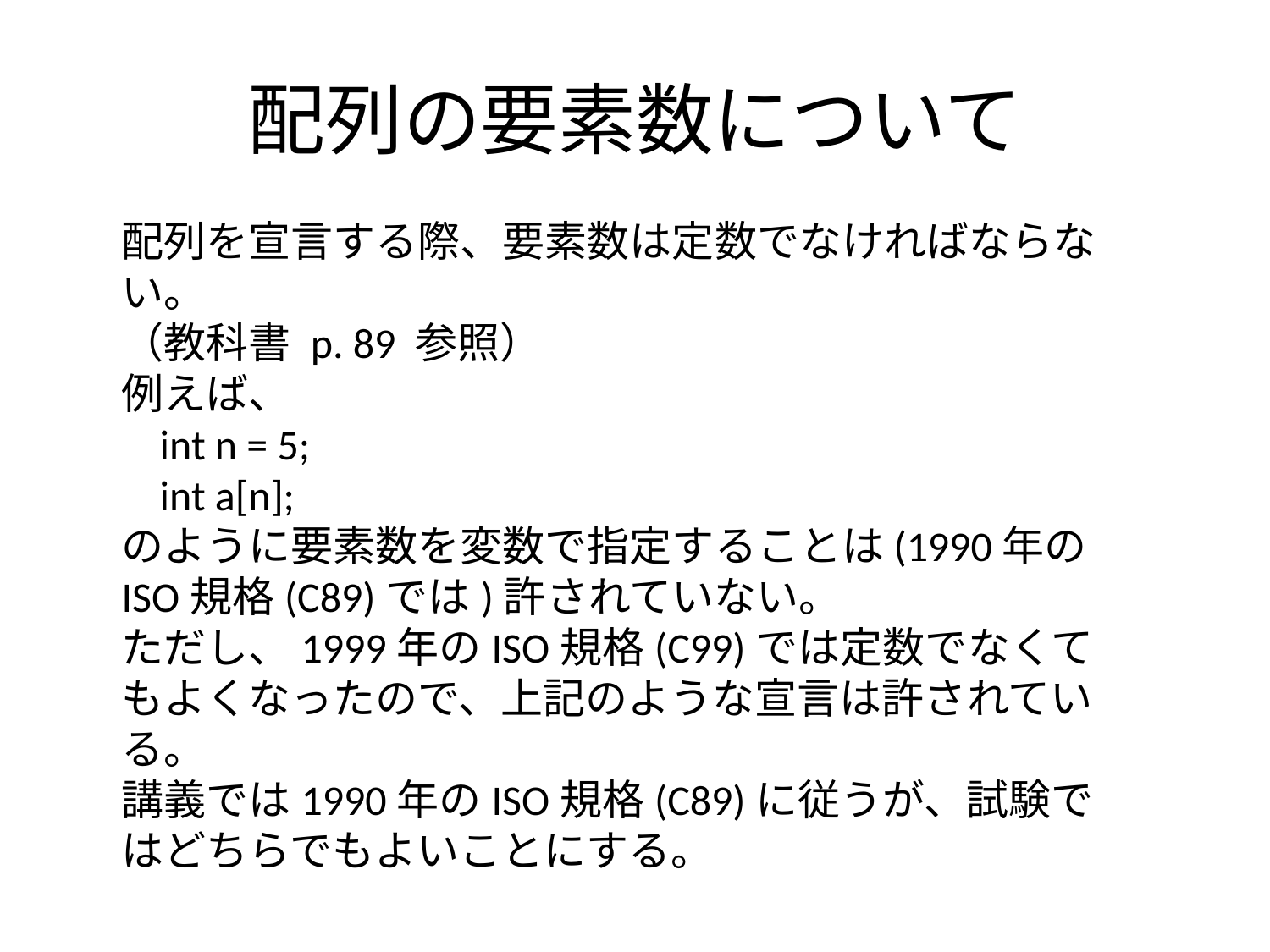

# 配列の要素数について
配列を宣言する際、要素数は定数でなければならない。
（教科書 p. 89 参照）
例えば、
    int n = 5;
    int a[n];
のように要素数を変数で指定することは(1990年のISO規格(C89)では)許されていない。
ただし、1999年のISO規格(C99)では定数でなくてもよくなったので、上記のような宣言は許されている。
講義では1990年のISO規格(C89)に従うが、試験ではどちらでもよいことにする。